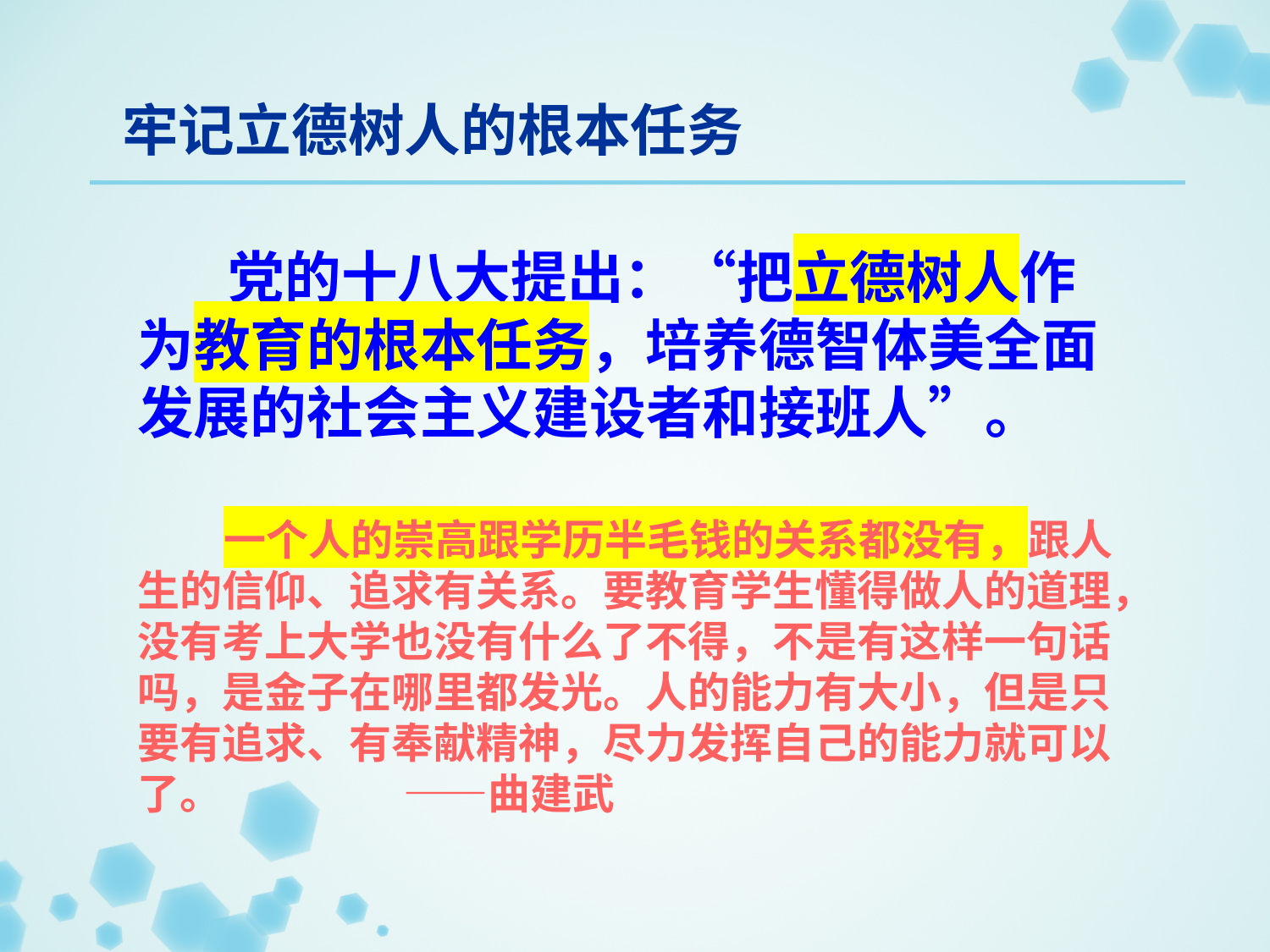

牢记立德树人的根本任务
      党的十八大提出：“把立德树人作为教育的根本任务，培养德智体美全面发展的社会主义建设者和接班人”。

        一个人的崇高跟学历半毛钱的关系都没有，跟人生的信仰、追求有关系。要教育学生懂得做人的道理，没有考上大学也没有什么了不得，不是有这样一句话吗，是金子在哪里都发光。人的能力有大小，但是只要有追求、有奉献精神，尽力发挥自己的能力就可以了。                   ——曲建武